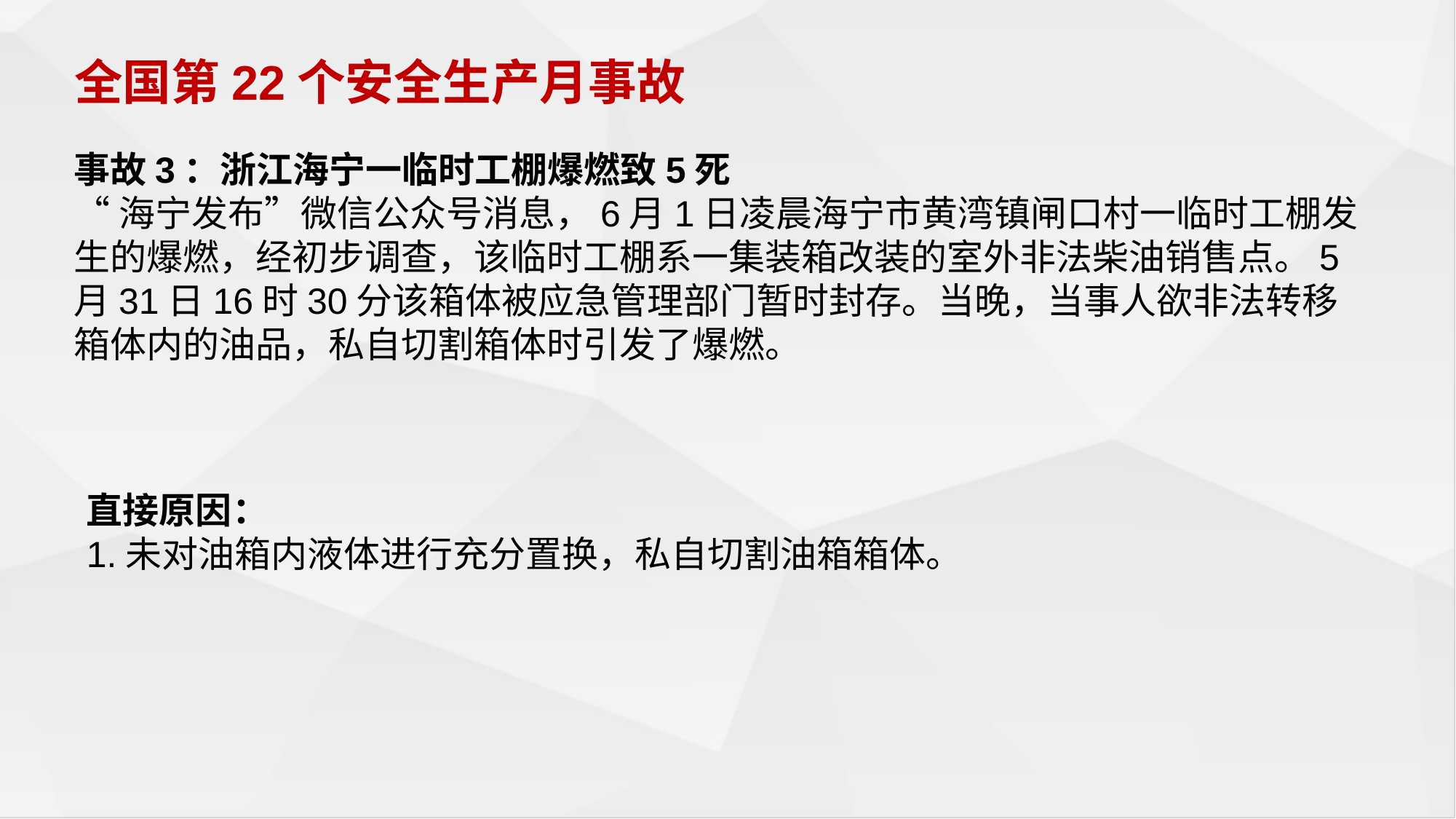

全国第22个安全生产月事故
事故3：浙江海宁一临时工棚爆燃致5死
“海宁发布”微信公众号消息，6月1日凌晨海宁市黄湾镇闸口村一临时工棚发生的爆燃，经初步调查，该临时工棚系一集装箱改装的室外非法柴油销售点。5月31日16时30分该箱体被应急管理部门暂时封存。当晚，当事人欲非法转移箱体内的油品，私自切割箱体时引发了爆燃。
直接原因：
1.未对油箱内液体进行充分置换，私自切割油箱箱体。